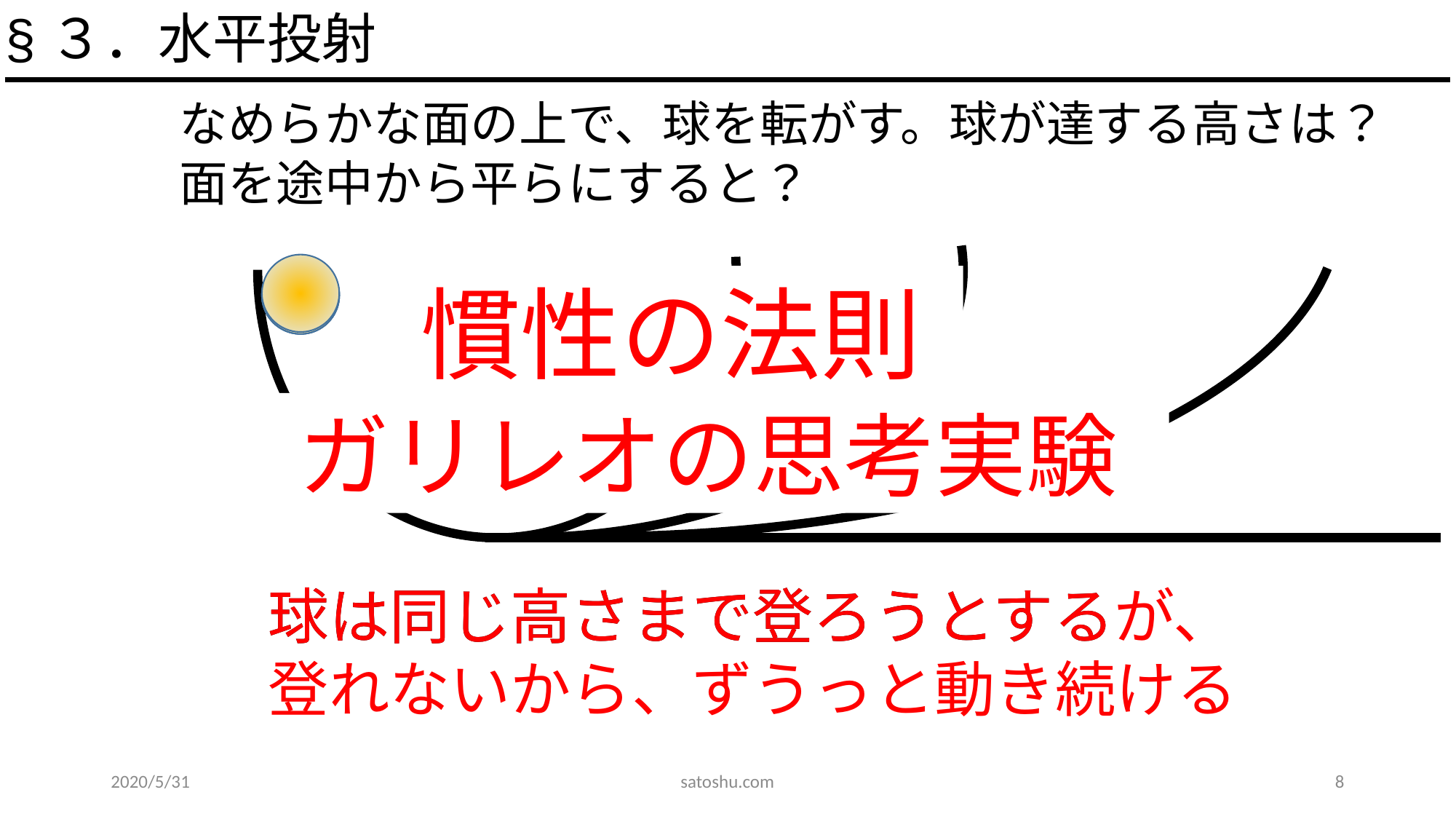

§３．水平投射

なめらかな面の上で、球を転がす。球が達する高さは？
面をさらになだらかにすると？
面を途中から平らにすると？
面を少しなだらかにすると？

慣性の法則
運動の第一法則
ガリレオの思考実験
球は同じ高さまで登ろうとする
球は同じ高さまで登ろうとするが、
登れないから、ずうっと動き続ける
2020/5/31
satoshu.com
8